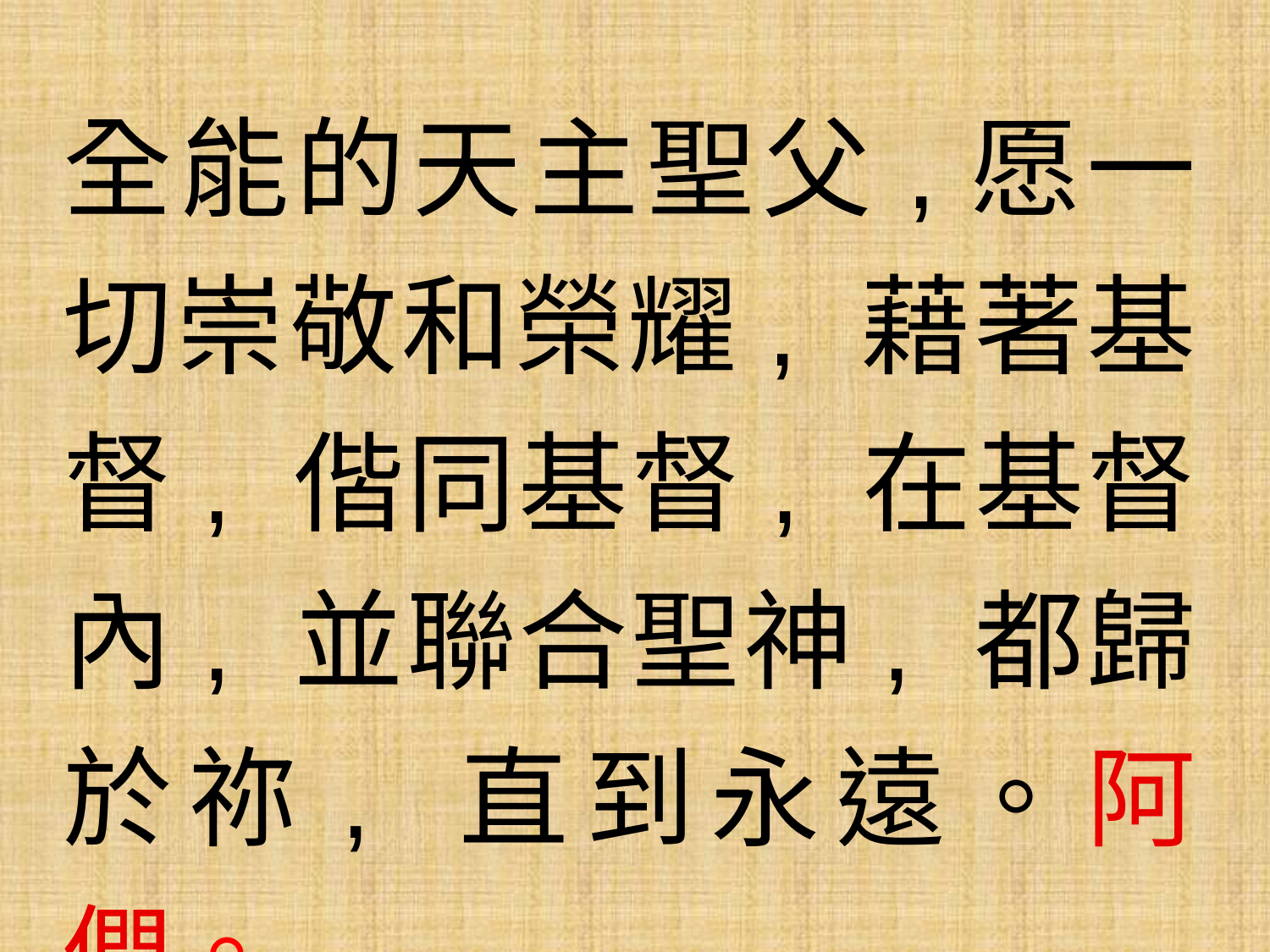

全能的天主聖父,愿一切崇敬和榮耀, 藉著基督, 偕同基督, 在基督內, 並聯合聖神, 都歸於祢, 直到永遠。阿們。